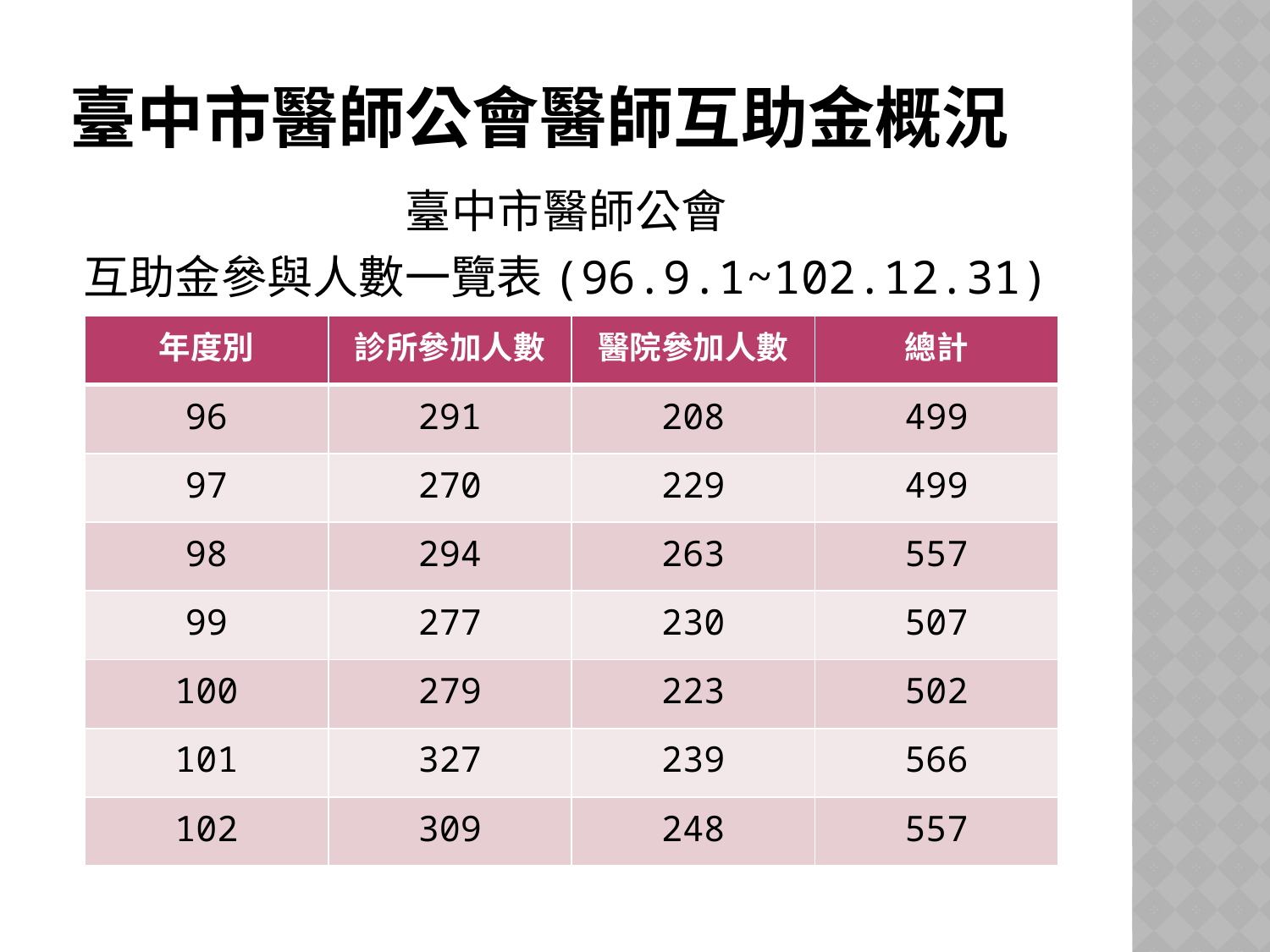

# 臺中市醫師公會醫師互助金概況
臺中市醫師公會
互助金參與人數一覽表(96.9.1~102.12.31)

| 年度別 | 診所參加人數 | 醫院參加人數 | 總計 |
| --- | --- | --- | --- |
| 96 | 291 | 208 | 499 |
| 97 | 270 | 229 | 499 |
| 98 | 294 | 263 | 557 |
| 99 | 277 | 230 | 507 |
| 100 | 279 | 223 | 502 |
| 101 | 327 | 239 | 566 |
| 102 | 309 | 248 | 557 |